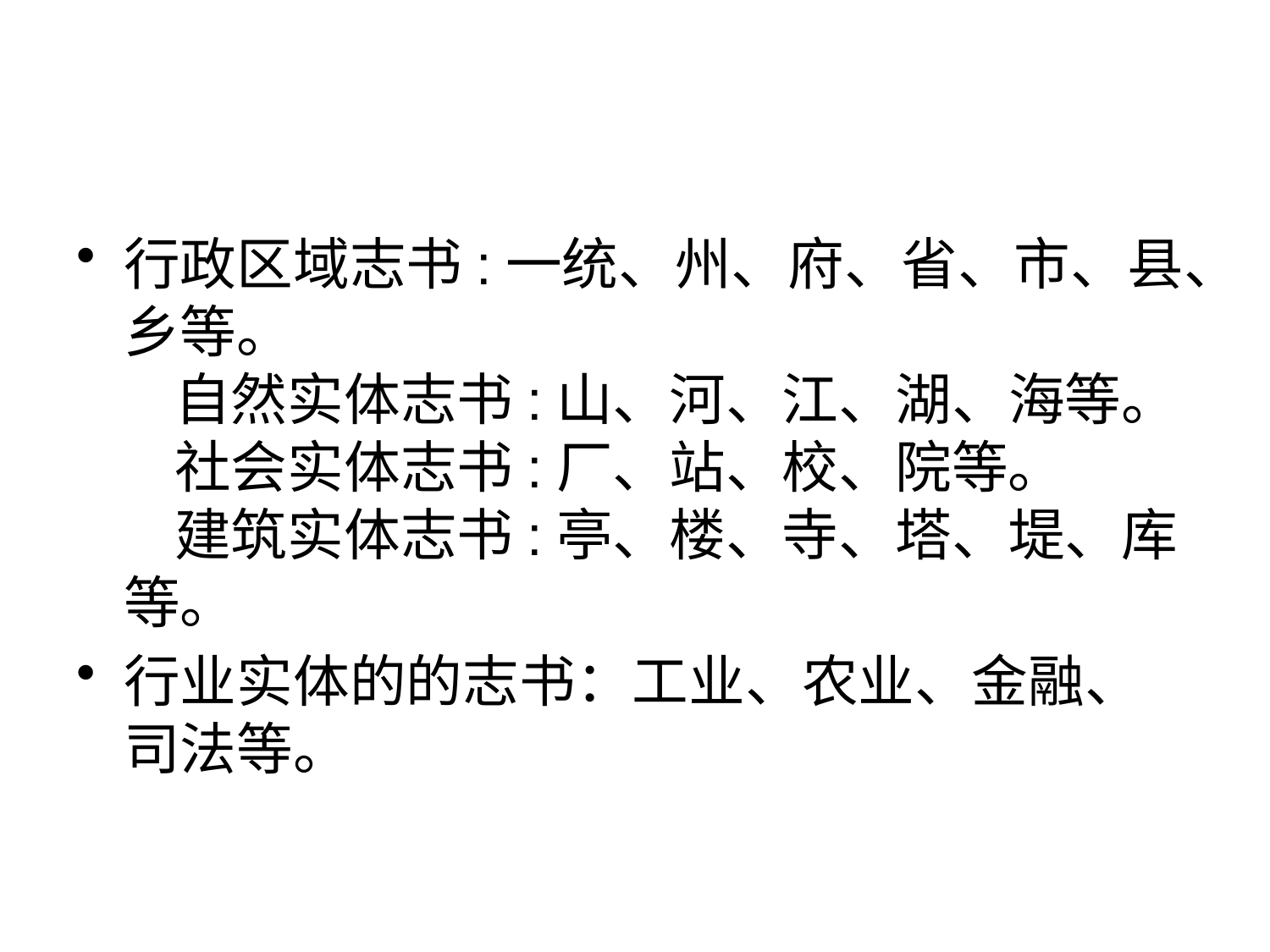

行政区域志书:一统、州、府、省、市、县、乡等。
    自然实体志书:山、河、江、湖、海等。
    社会实体志书:厂、站、校、院等。
    建筑实体志书:亭、楼、寺、塔、堤、库等。
行业实体的的志书：工业、农业、金融、司法等。